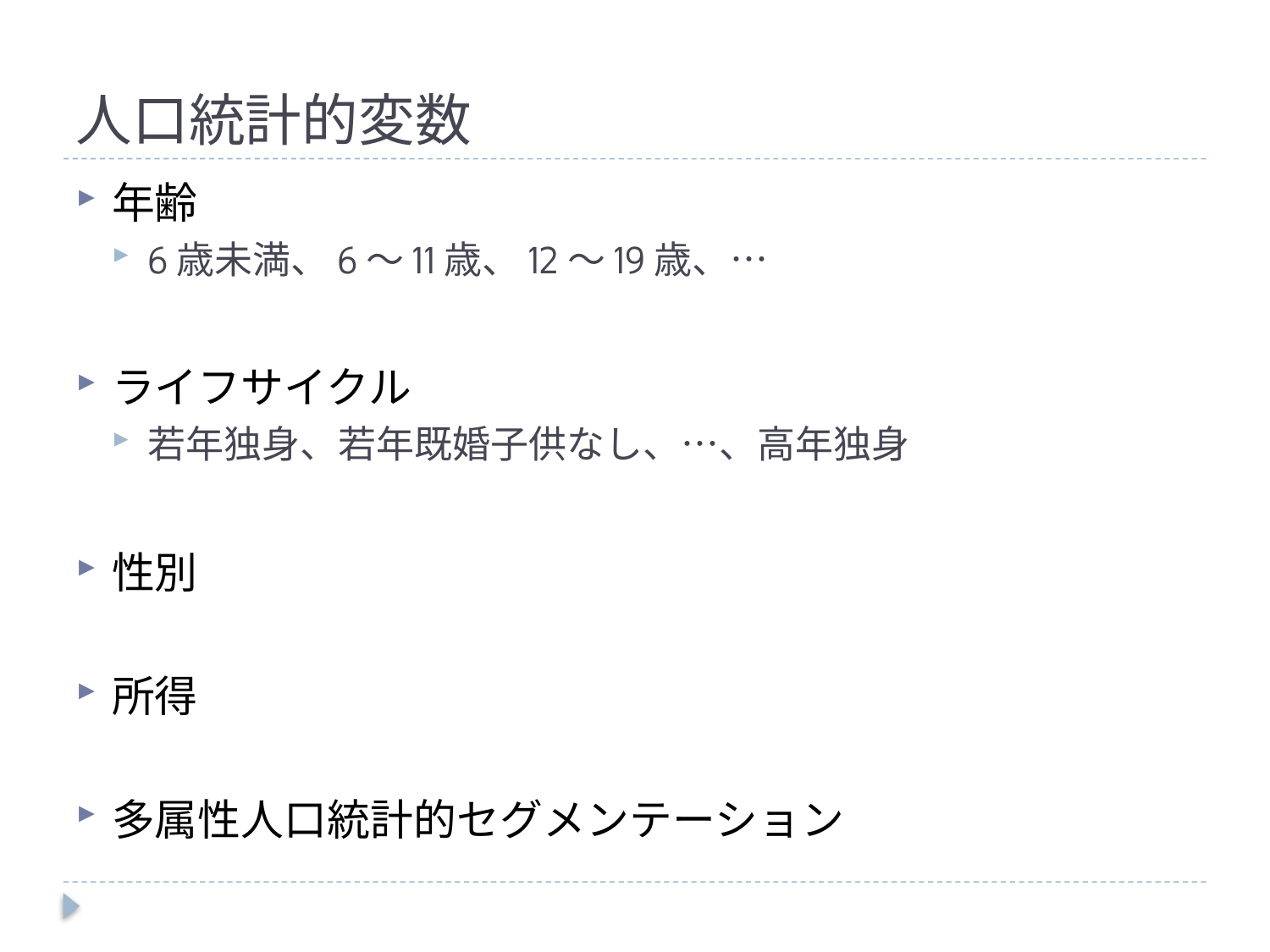

# 人口統計的変数
年齢
6歳未満、6～11歳、12～19歳、…

ライフサイクル
若年独身、若年既婚子供なし、…、高年独身

性別

所得

多属性人口統計的セグメンテーション